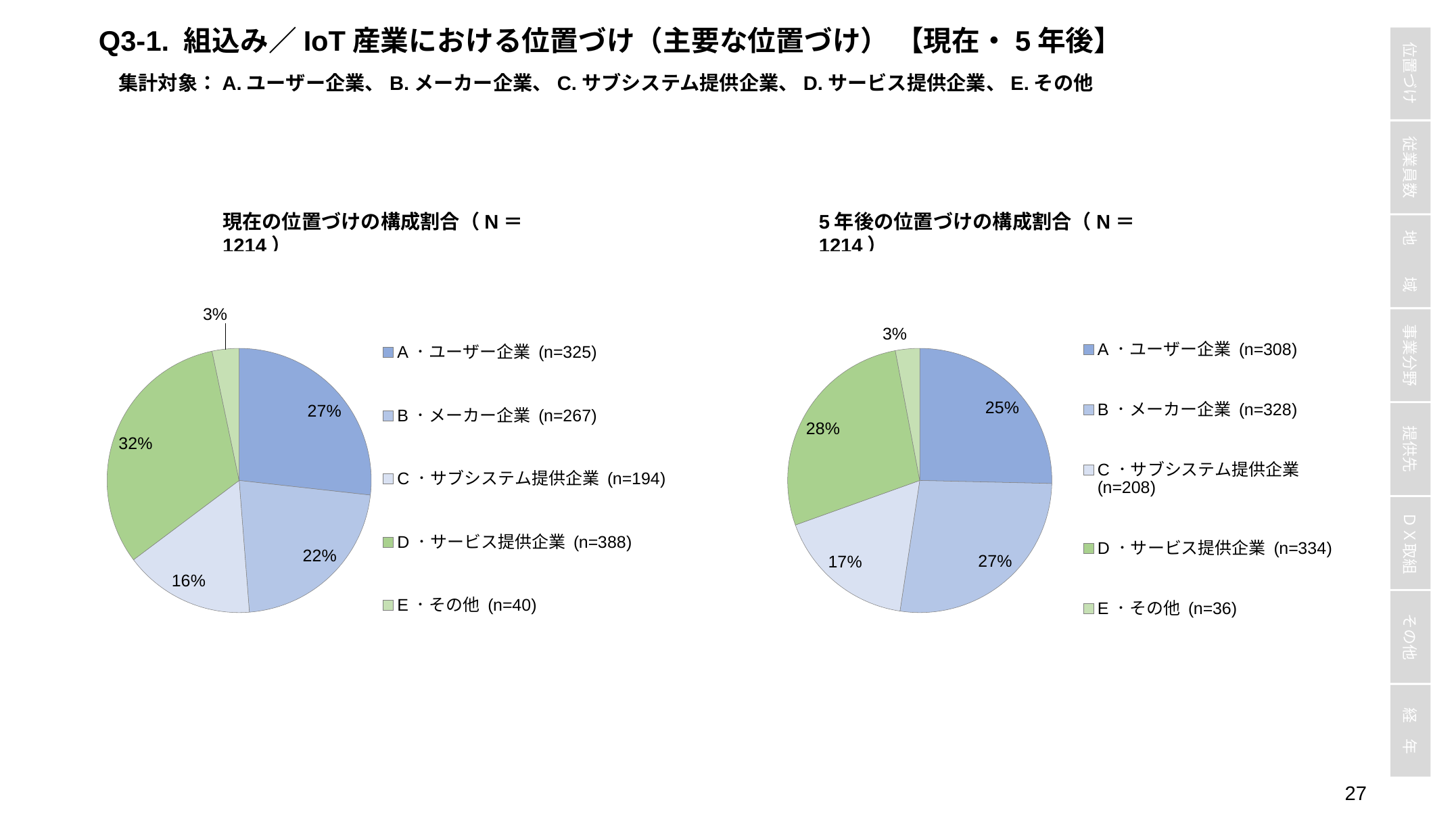

Q3-1. 組込み／IoT産業における位置づけ（主要な位置づけ） 【現在・5年後】
集計対象：A.ユーザー企業、B.メーカー企業、C.サブシステム提供企業、D.サービス提供企業、E.その他

### Chart

| Category |
|---|
現在の位置づけの構成割合（N＝1214）
5年後の位置づけの構成割合（N＝1214）

### Chart

| Category |  |
|---|---|
| A．ユーザー企業 (n=325) | 325.0 |
| B．メーカー企業 (n=267) | 267.0 |
| C．サブシステム提供企業 (n=194) | 194.0 |
| D．サービス提供企業 (n=388) | 388.0 |
| E．その他 (n=40) | 40.0 |

### Chart

| Category |  |
|---|---|
| A．ユーザー企業 (n=308) | 308.0 |
| B．メーカー企業 (n=328) | 328.0 |
| C．サブシステム提供企業 (n=208) | 208.0 |
| D．サービス提供企業 (n=334) | 334.0 |
| E．その他 (n=36) | 36.0 |
27